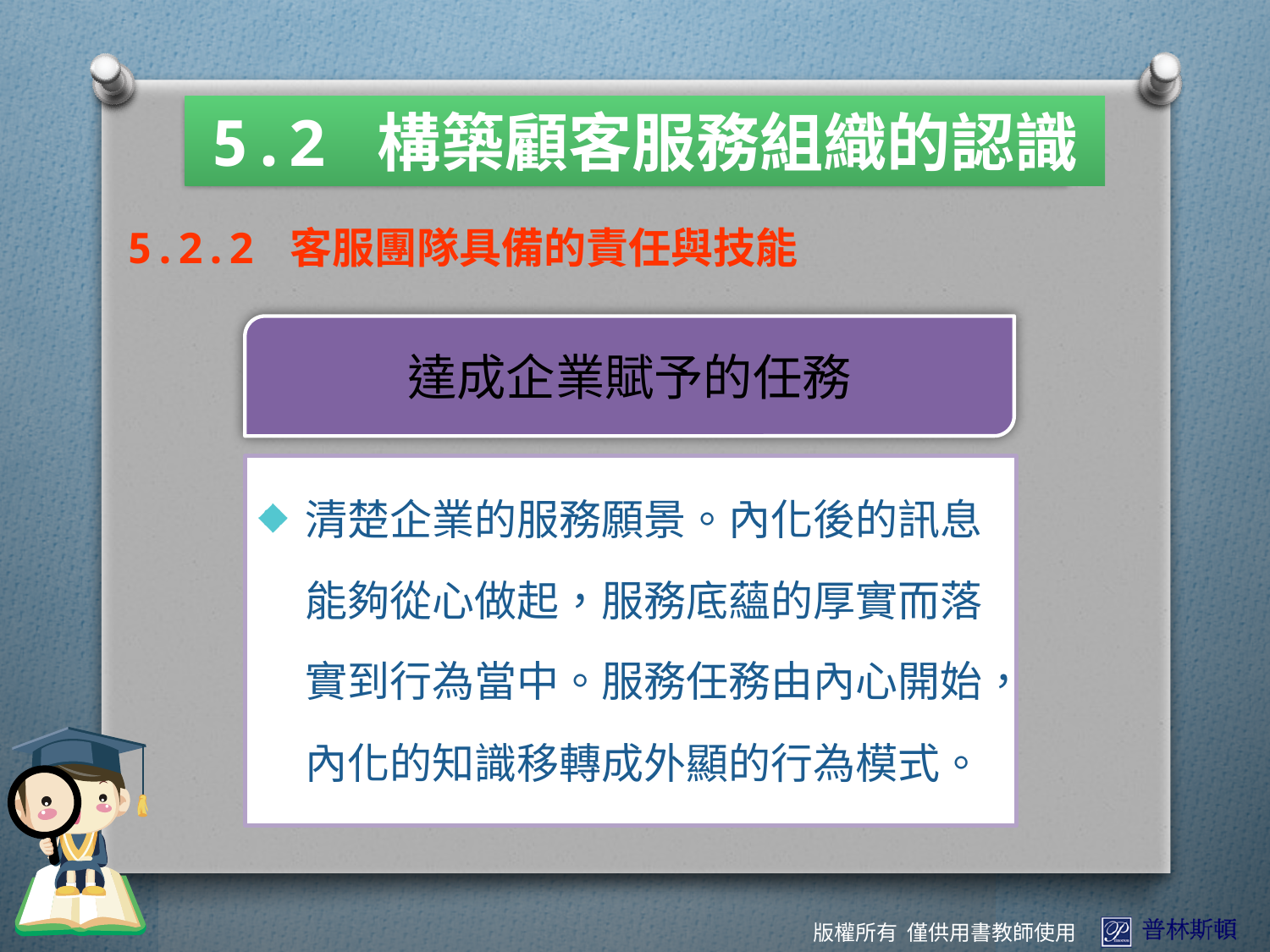

5.2 構築顧客服務組織的認識
5.2.2 客服團隊具備的責任與技能
達成企業賦予的任務
清楚企業的服務願景。內化後的訊息能夠從心做起，服務底蘊的厚實而落實到行為當中。服務任務由內心開始，內化的知識移轉成外顯的行為模式。